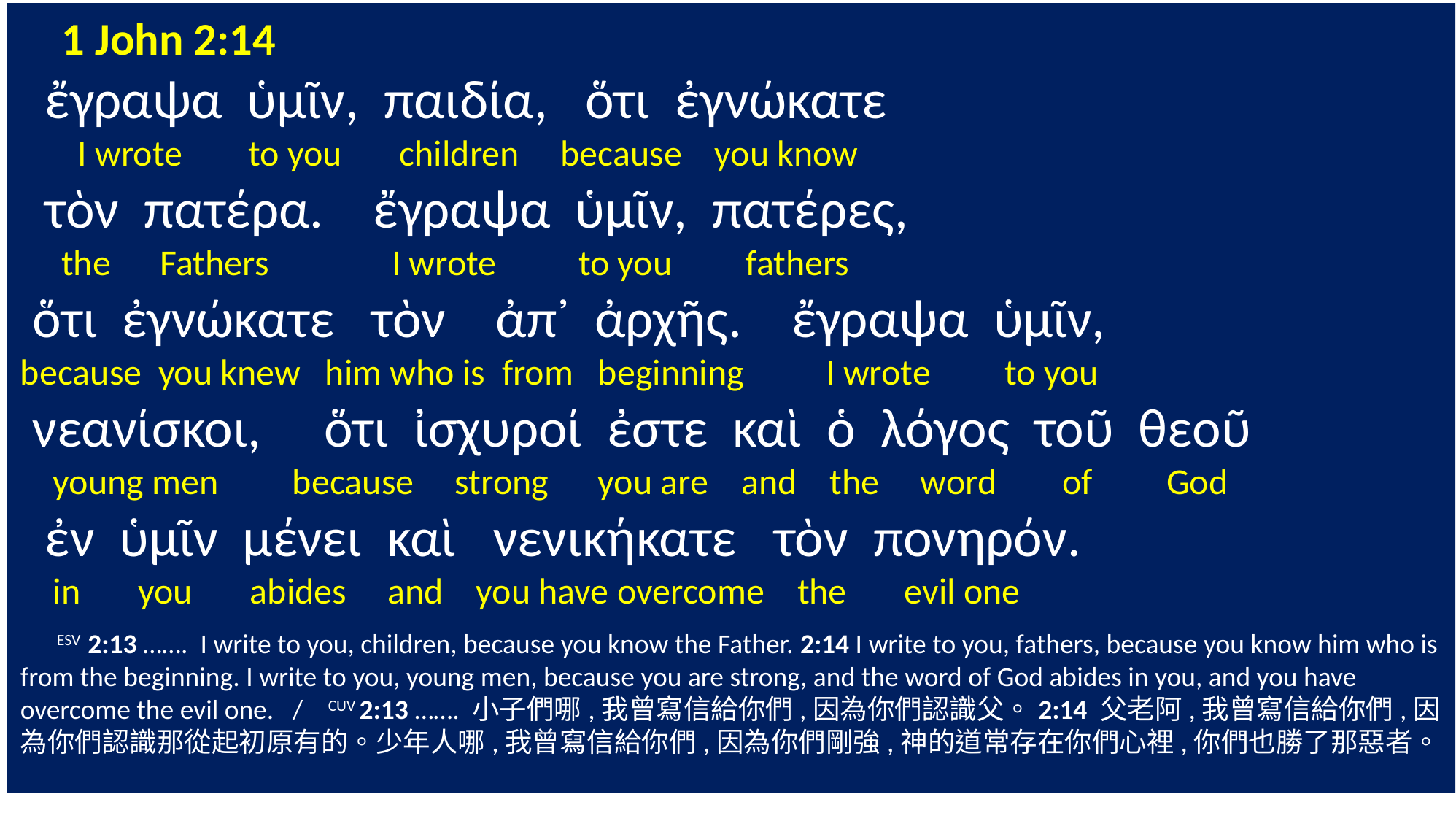

1 John 2:14
  ἔγραψα  ὑμῖν,  παιδία,   ὅτι  ἐγνώκατε
       I wrote        to you       children     because    you know
  τὸν  πατέρα.    ἔγραψα  ὑμῖν,  πατέρες,
     the      Fathers               I wrote          to you         fathers
 ὅτι  ἐγνώκατε   τὸν    ἀπ᾽  ἀρχῆς.    ἔγραψα  ὑμῖν,
because  you knew   him who is  from   beginning          I wrote         to you
 νεανίσκοι,     ὅτι  ἰσχυροί  ἐστε  καὶ  ὁ  λόγος  τοῦ  θεοῦ
    young men         because     strong      you are    and    the     word        of         God
  ἐν  ὑμῖν  μένει  καὶ   νενικήκατε   τὸν  πονηρόν.
    in       you       abides     and    you have overcome    the       evil one

          ESV  2:13 …….  I write to you, children, because you know the Father. 2:14 I write to you, fathers, because you know him who is from the beginning. I write to you, young men, because you are strong, and the word of God abides in you, and you have overcome the evil one.   /    CUV 2:13 ……. 小子們哪,我曾寫信給你們,因為你們認識父。2:14 父老阿,我曾寫信給你們,因為你們認識那從起初原有的。少年人哪,我曾寫信給你們,因為你們剛強,神的道常存在你們心裡,你們也勝了那惡者。